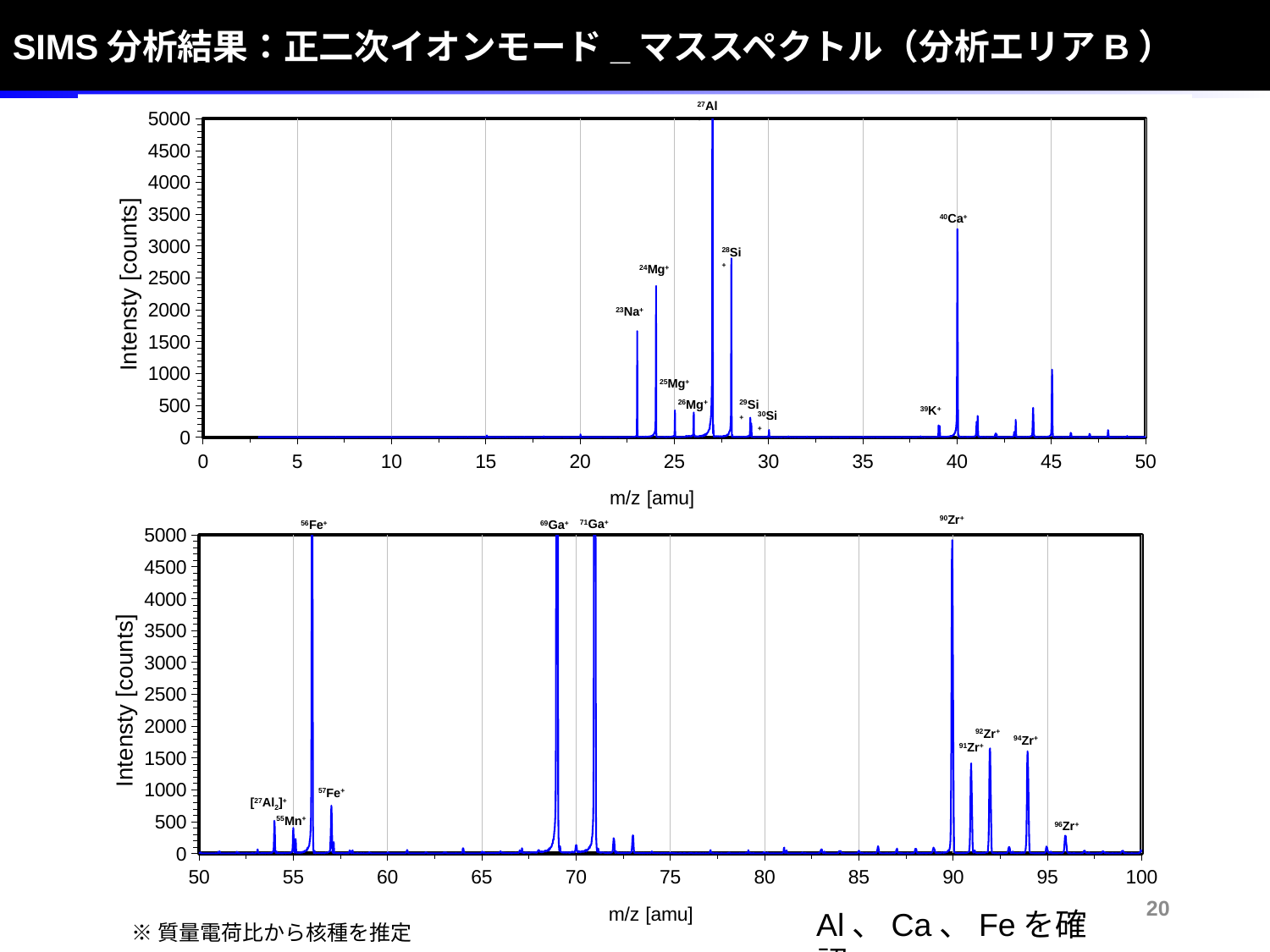

SIMS分析結果：正二次イオンモード_マススペクトル（分析エリアB）
27Al+

### Chart: Intensty [counts]

| Category |  |  |
|---|---|---|
40Ca+
28Si+
24Mg+
23Na+
25Mg+
29Si+
26Mg+
39K+
30Si+
90Zr+
71Ga+

### Chart: Intensty [counts]

| Category |  |  |
|---|---|---|
69Ga+
56Fe+
92Zr+
94Zr+
91Zr+
57Fe+
[27Al2]+
55Mn+
96Zr+
20
Al、Ca、Feを確認
※質量電荷比から核種を推定